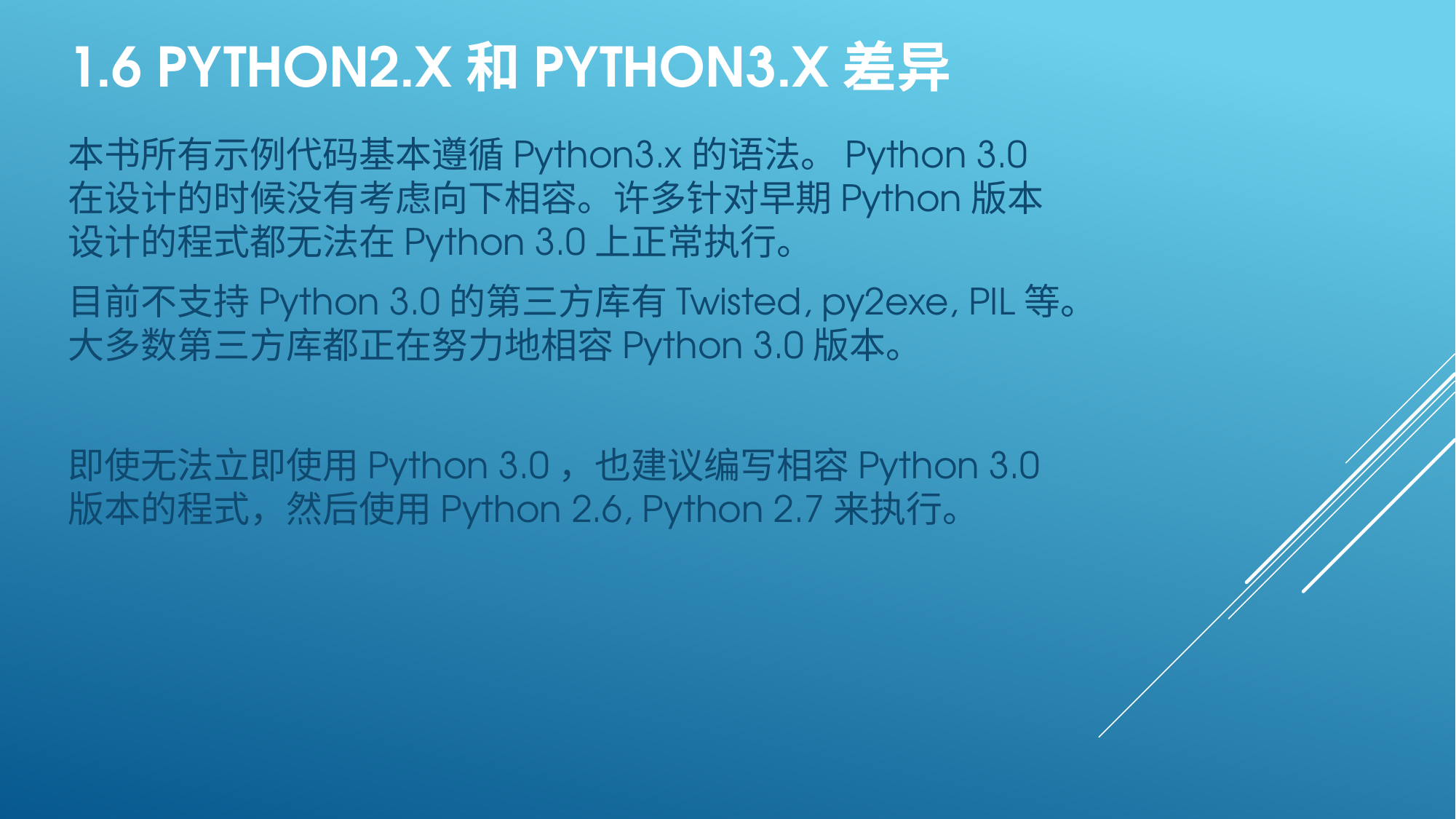

# 1.6 Python2.x和Python3.x差异
本书所有示例代码基本遵循Python3.x的语法。Python 3.0在设计的时候没有考虑向下相容。许多针对早期Python版本设计的程式都无法在Python 3.0上正常执行。
目前不支持Python 3.0的第三方库有Twisted, py2exe, PIL等。大多数第三方库都正在努力地相容Python 3.0版本。

即使无法立即使用Python 3.0，也建议编写相容Python 3.0版本的程式，然后使用Python 2.6, Python 2.7来执行。